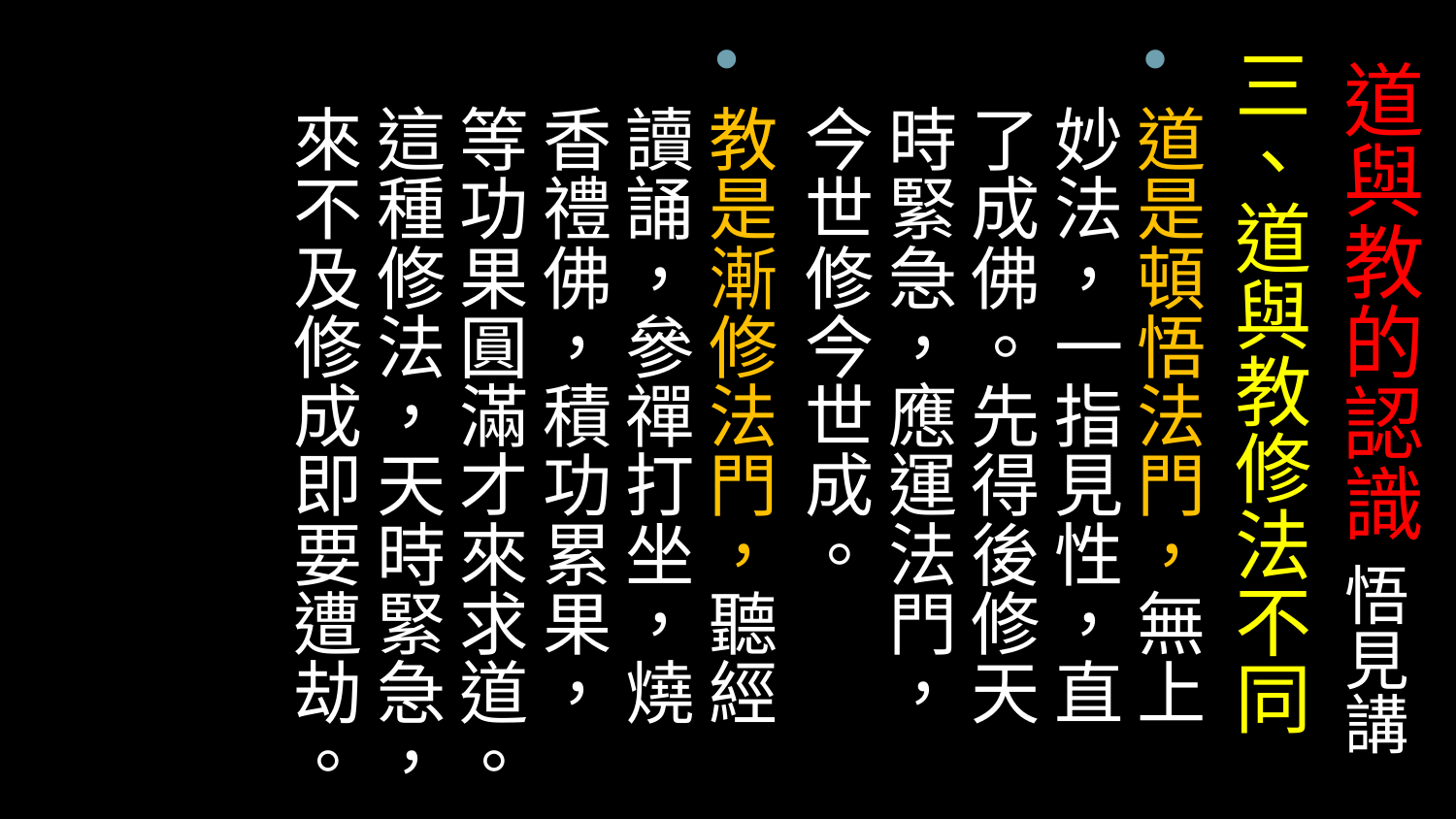

# 道與教的認識 悟見講
三、道與教修法不同
道是頓悟法門，無上妙法，一指見性，直了成佛。先得後修天時緊急，應運法門，今世修今世成。
教是漸修法門，聽經讀誦，參禪打坐，燒香禮佛，積功累果，等功果圓滿才來求道。這種修法，天時緊急，來不及修成即要遭劫。